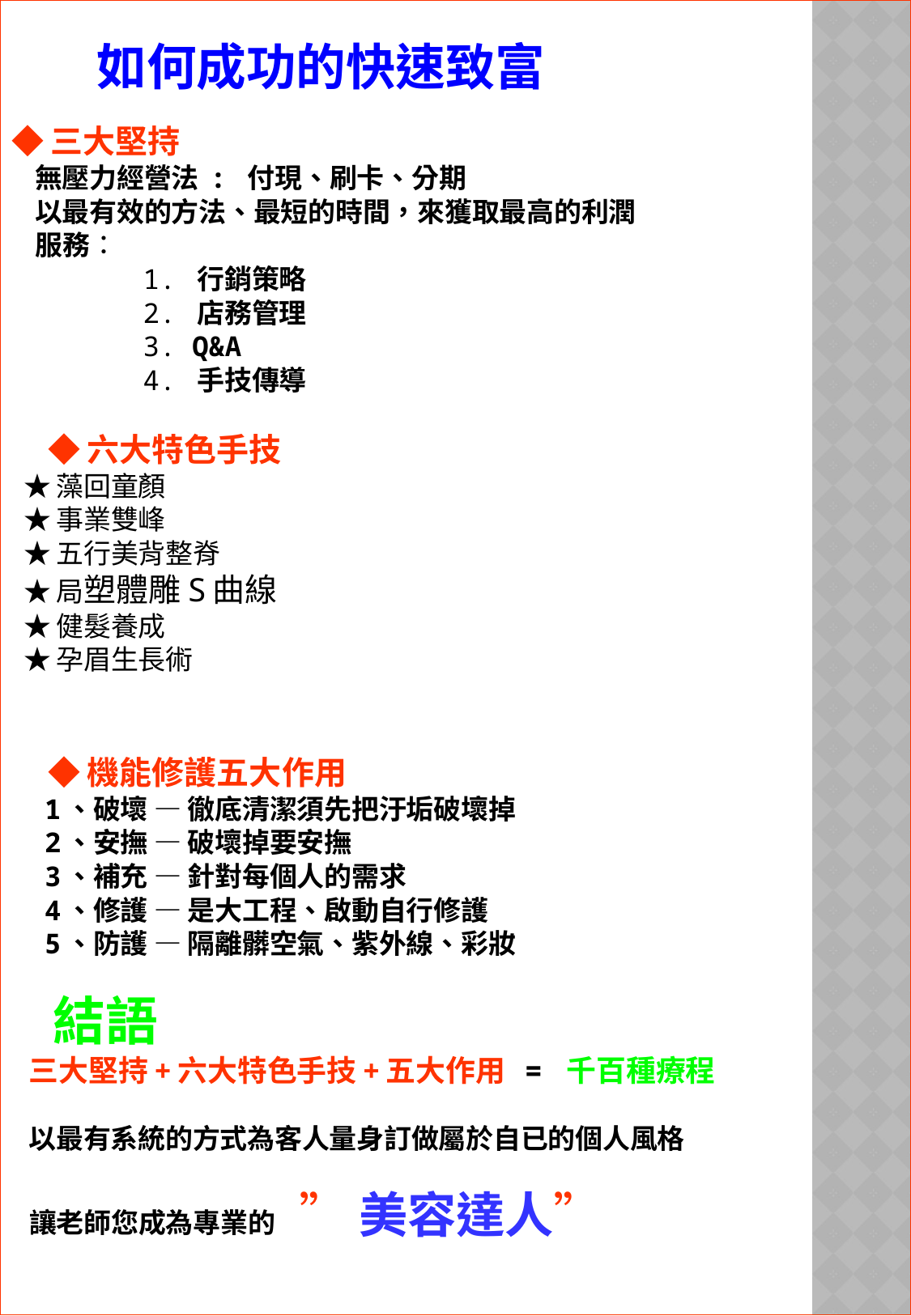

如何成功的快速致富

◆三大堅持
   無壓力經營法 : 付現、刷卡、分期
   以最有效的方法、最短的時間，來獲取最高的利潤
   服務：
        1. 行銷策略
        2. 店務管理
        3. Q&A
        4. 手技傳導

     ◆六大特色手技
  ★藻回童顏
  ★事業雙峰
  ★五行美背整脊
  ★局塑體雕S曲線
  ★健髮養成
  ★孕眉生長術

     ◆機能修護五大作用
  1、破壞 — 徹底清潔須先把汙垢破壞掉
  2、安撫 — 破壞掉要安撫
  3、補充 — 針對每個人的需求
  4、修護 — 是大工程、啟動自行修護
  5、防護 — 隔離髒空氣、紫外線、彩妝

      結語
  三大堅持+六大特色手技+五大作用  = 千百種療程

  以最有系統的方式為客人量身訂做屬於自已的個人風格

  讓老師您成為專業的    ” 美容達人”
#